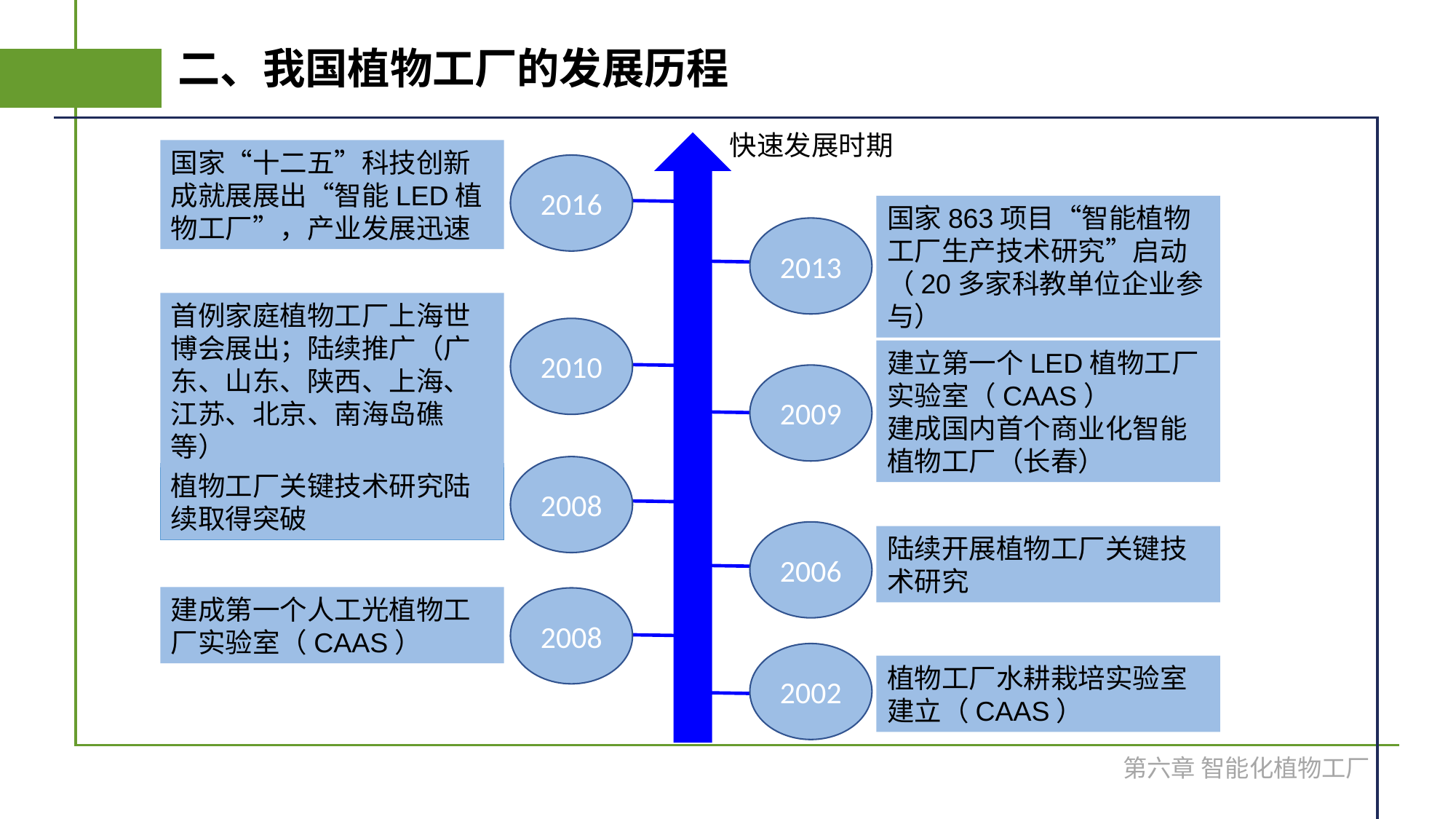

# 二、我国植物工厂的发展历程
快速发展时期
国家“十二五”科技创新成就展展出“智能LED植物工厂”，产业发展迅速

2016
国家863项目“智能植物工厂生产技术研究”启动（20多家科教单位企业参与）
陆续开展植物工厂关键技术研究
植物工厂水耕栽培实验室建立（CAAS）

2013
首例家庭植物工厂上海世博会展出；陆续推广（广东、山东、陕西、上海、 江苏、北京、南海岛礁等）

2010
建立第一个LED植物工厂实验室（CAAS）
建成国内首个商业化智能植物工厂（长春）
2009

2008
植物工厂关键技术研究陆续取得突破
2006

建成第一个人工光植物工厂实验室（CAAS）
2008

2002
第六章 智能化植物工厂